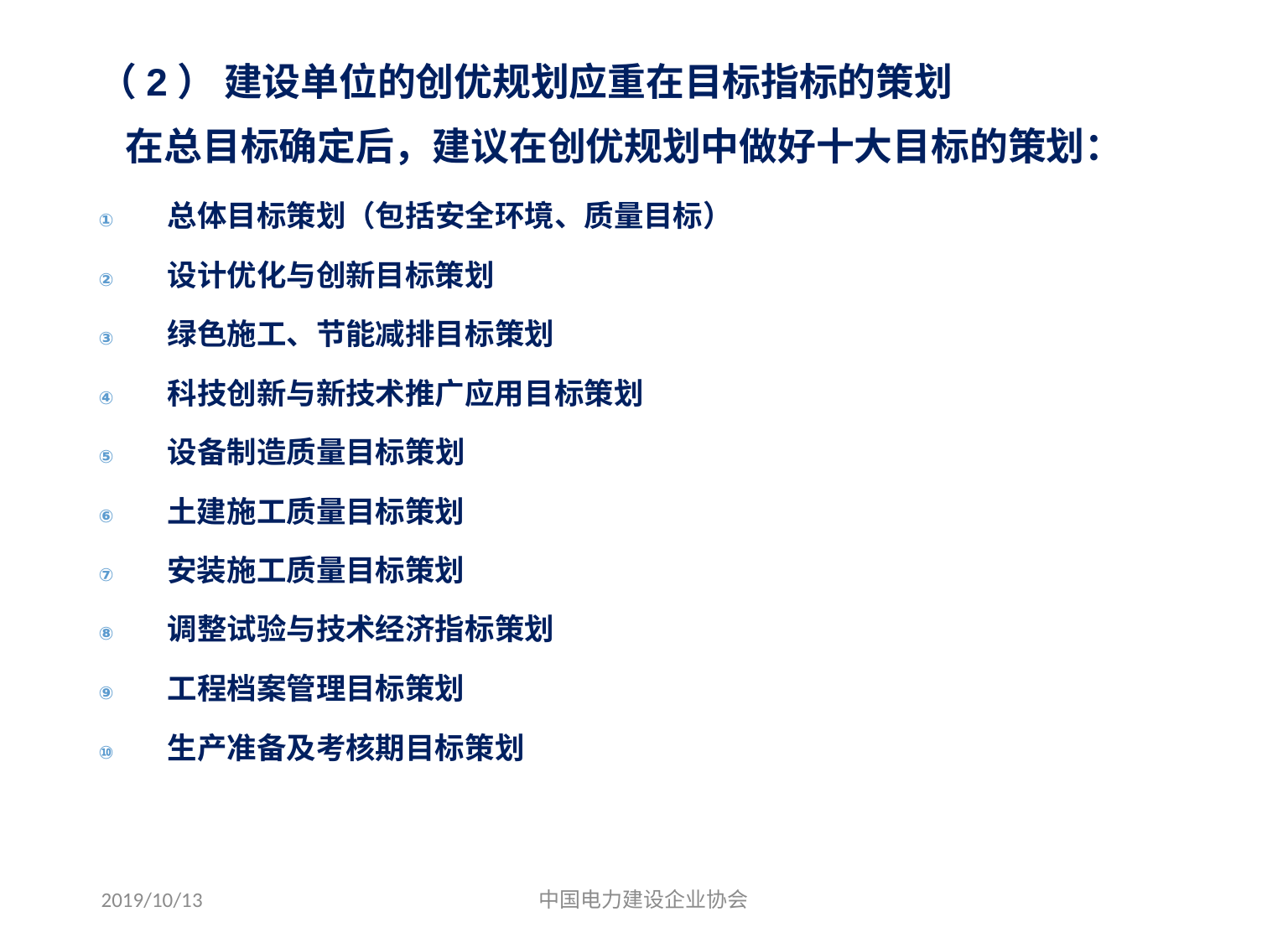

（2） 建设单位的创优规划应重在目标指标的策划
  在总目标确定后，建议在创优规划中做好十大目标的策划：
总体目标策划（包括安全环境、质量目标）
设计优化与创新目标策划
绿色施工、节能减排目标策划
科技创新与新技术推广应用目标策划
设备制造质量目标策划
土建施工质量目标策划
安装施工质量目标策划
调整试验与技术经济指标策划
工程档案管理目标策划
生产准备及考核期目标策划

2019/10/13
中国电力建设企业协会